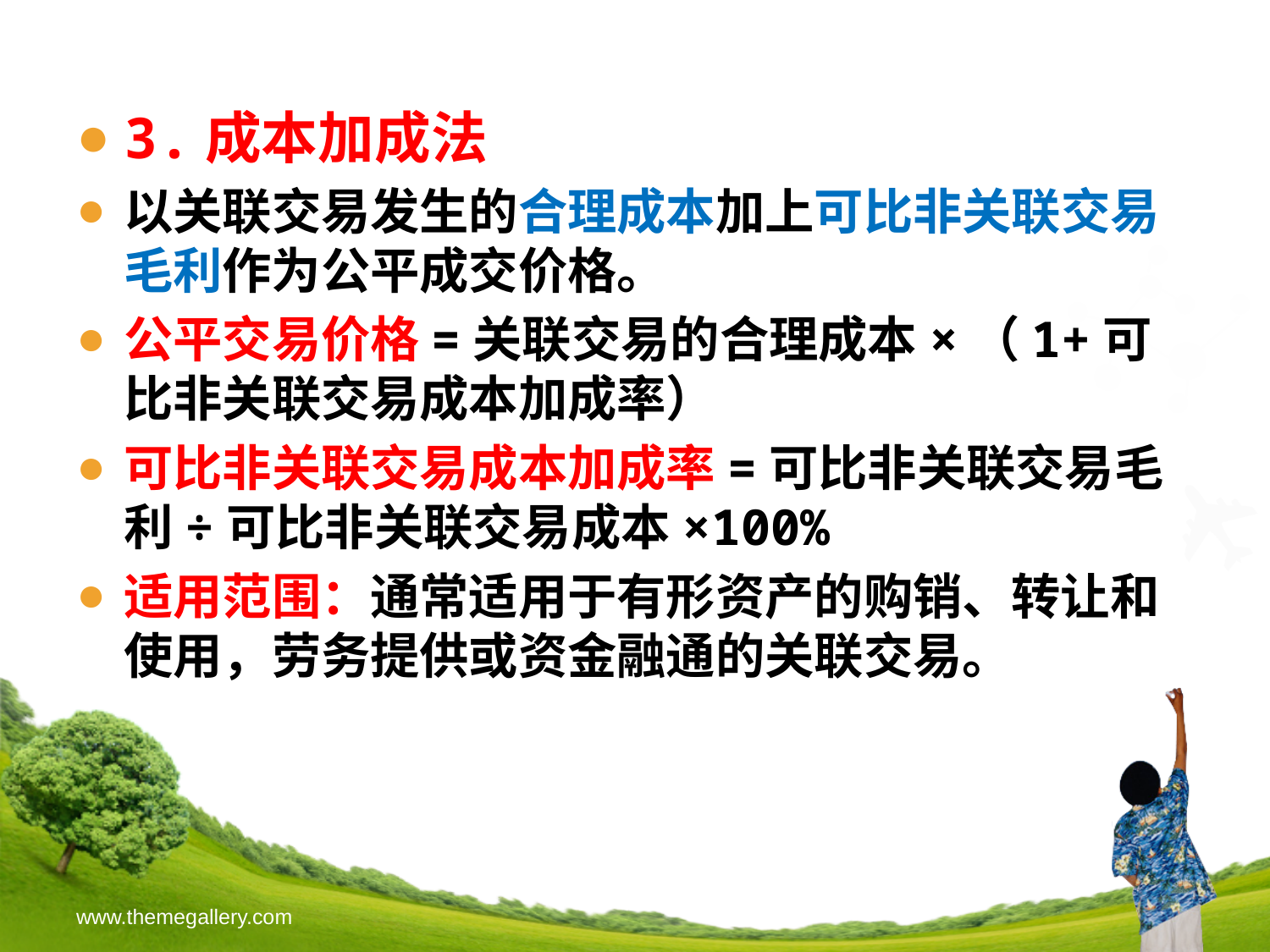

3.成本加成法
以关联交易发生的合理成本加上可比非关联交易毛利作为公平成交价格。
公平交易价格=关联交易的合理成本×（1+可比非关联交易成本加成率）
可比非关联交易成本加成率=可比非关联交易毛利÷可比非关联交易成本×100%
适用范围：通常适用于有形资产的购销、转让和使用，劳务提供或资金融通的关联交易。

www.themegallery.com